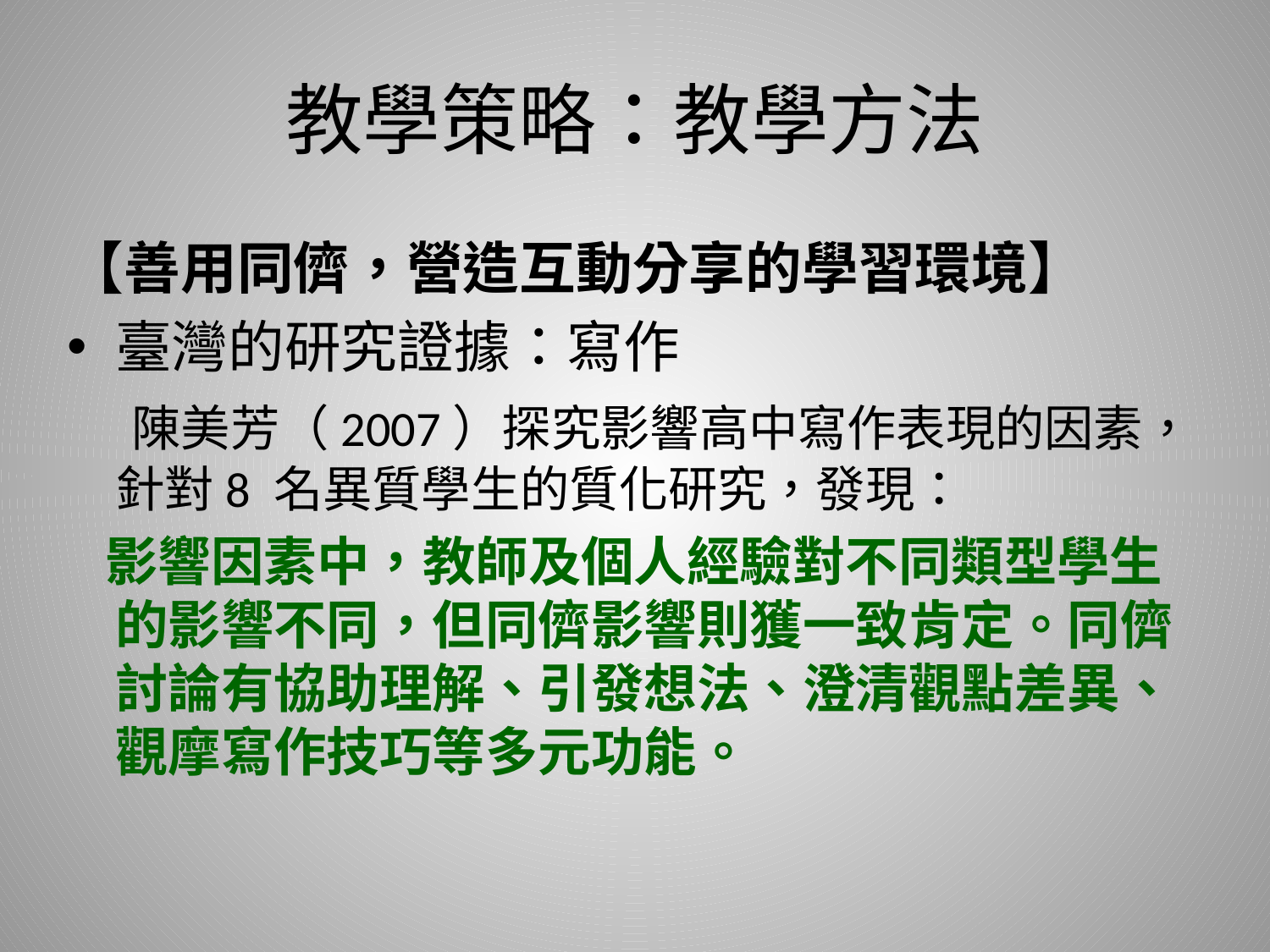

# 教學策略：教學方法
【善用同儕，營造互動分享的學習環境】
臺灣的研究證據：寫作
    陳美芳（2007）探究影響高中寫作表現的因素，針對8 名異質學生的質化研究，發現：
影響因素中，教師及個人經驗對不同類型學生的影響不同，但同儕影響則獲一致肯定。同儕討論有協助理解、引發想法、澄清觀點差異、觀摩寫作技巧等多元功能。